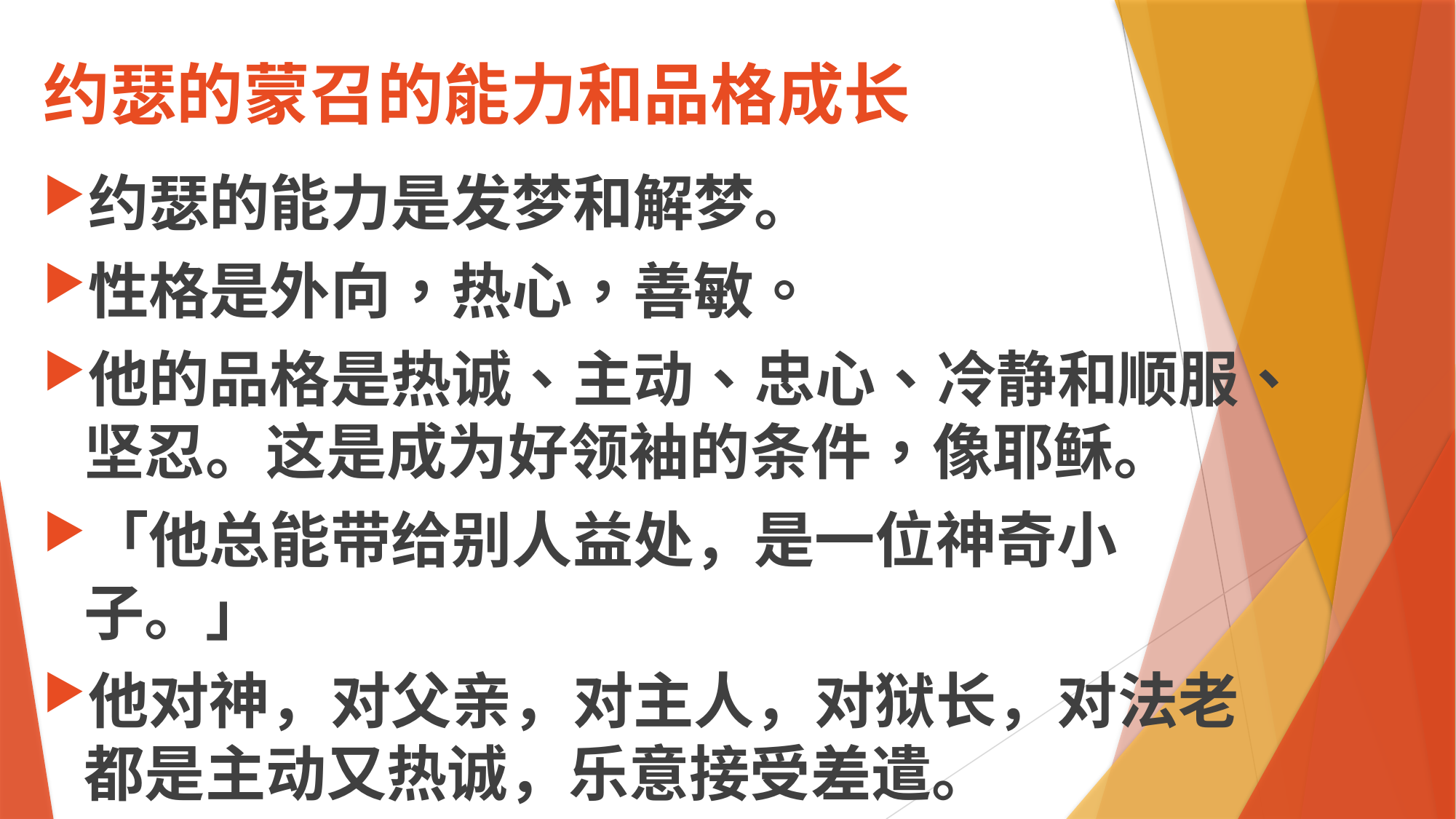

# 约瑟的蒙召的能力和品格成长
约瑟的能力是发梦和解梦。
性格是外向，热心，善敏。
他的品格是热诚、主动、忠心、冷静和顺服、坚忍。这是成为好领袖的条件，像耶稣。
「他总能带给别人益处，是一位神奇小子。」
他对神，对父亲，对主人，对狱长，对法老都是主动又热诚，乐意接受差遣。